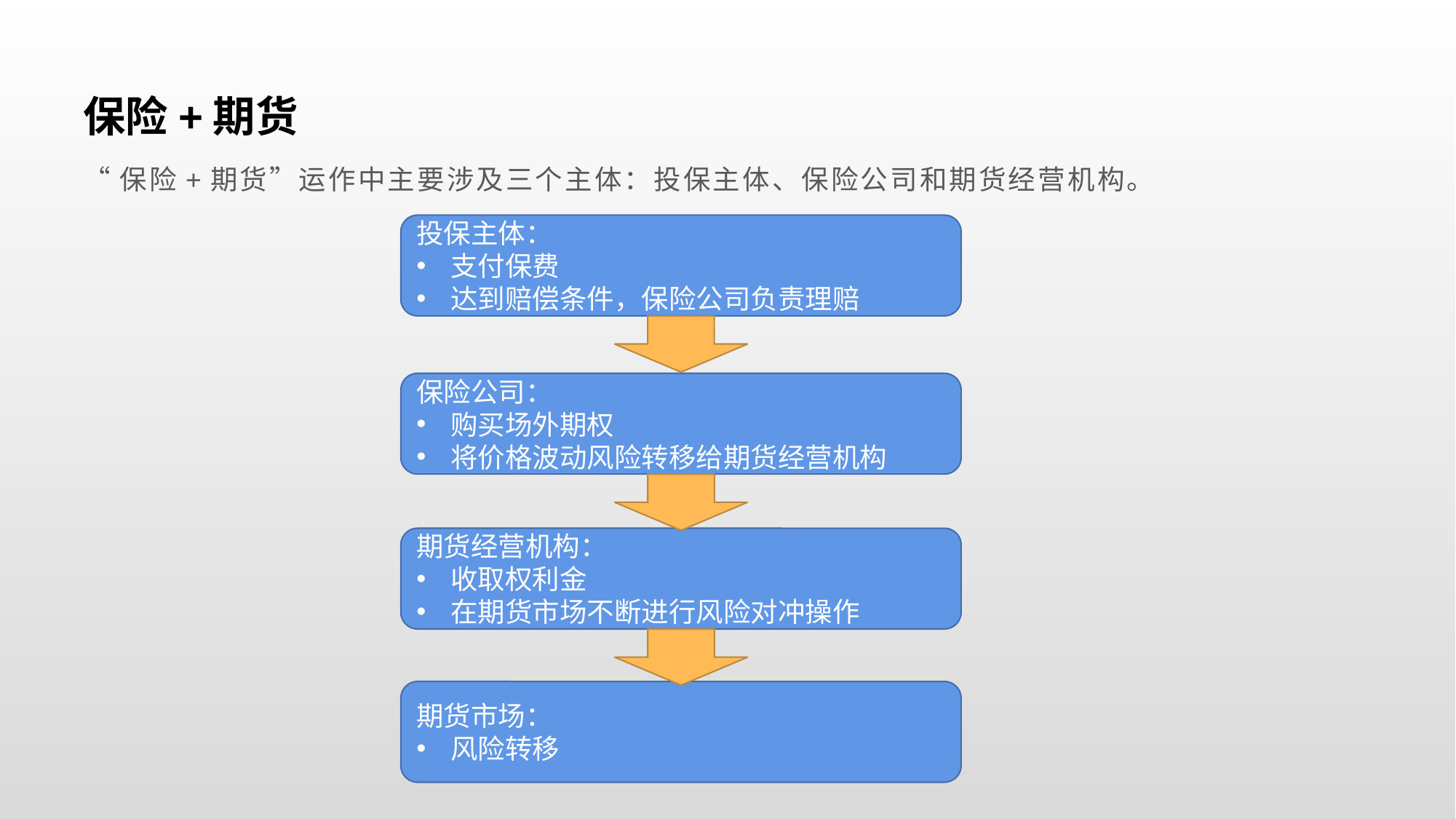

# 保险+期货
“保险+期货”运作中主要涉及三个主体：投保主体、保险公司和期货经营机构。
投保主体：
支付保费
达到赔偿条件，保险公司负责理赔

保险公司：
购买场外期权
将价格波动风险转移给期货经营机构

期货经营机构：
收取权利金
在期货市场不断进行风险对冲操作

期货市场：
风险转移